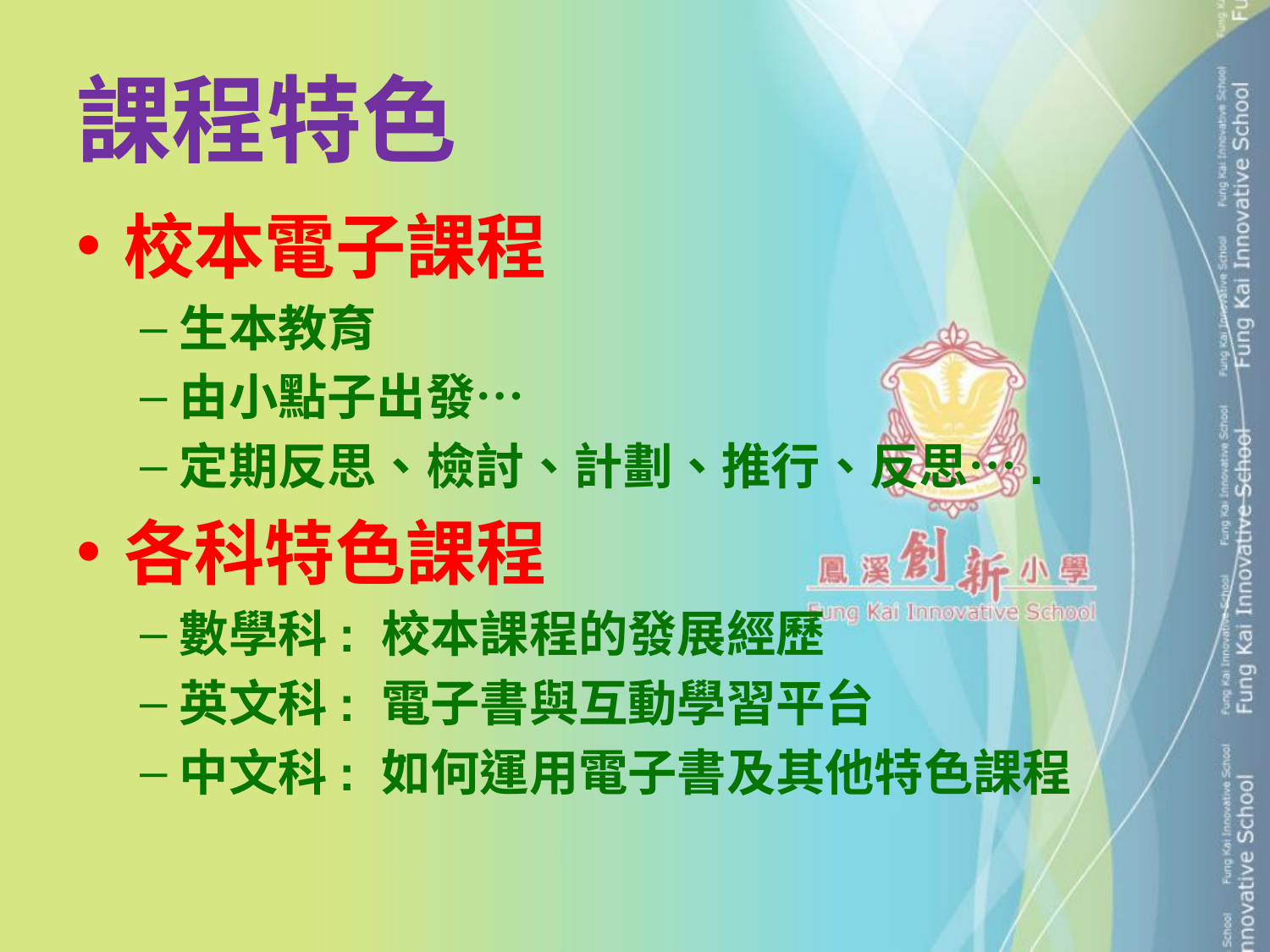

# 課程特色
校本電子課程
生本教育
由小點子出發…
定期反思、檢討、計劃、推行、反思….
各科特色課程
數學科: 校本課程的發展經歷
英文科: 電子書與互動學習平台
中文科: 如何運用電子書及其他特色課程